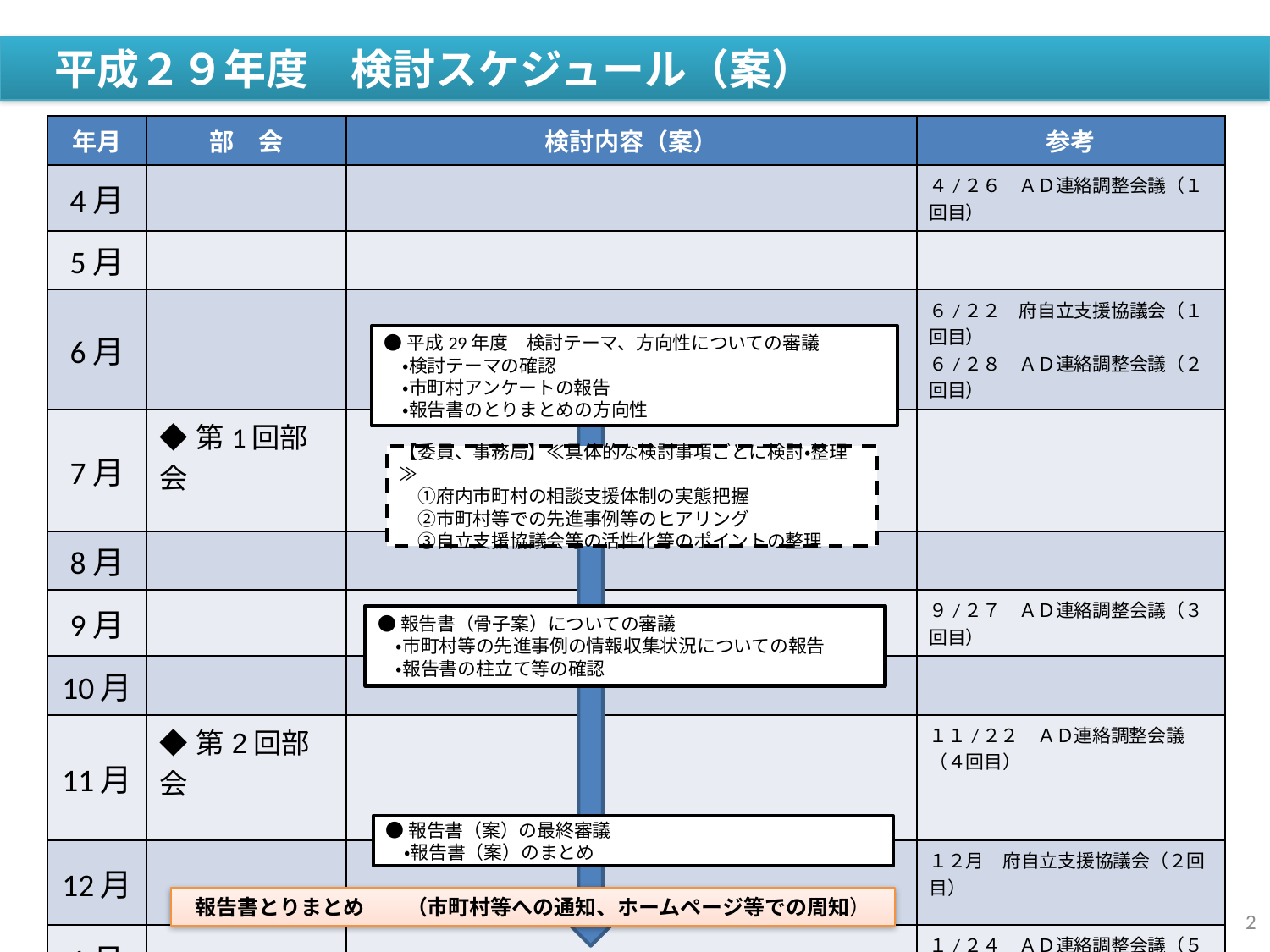

平成２９年度　検討スケジュール（案）
| 年月 | 部　会 | 検討内容（案） | 参考 |
| --- | --- | --- | --- |
| 4月 |  |  | ４/２６　ＡＤ連絡調整会議（１回目） |
| 5月 |  |  |  |
| 6月 |  |  | ６/２２　府自立支援協議会（１回目） ６/２８　ＡＤ連絡調整会議（２回目） |
| 7月 | ◆第1回部会 |  |  |
| 8月 |  |  |  |
| 9月 |  |  | ９/２７　ＡＤ連絡調整会議（３回目） |
| 10月 |  |  |  |
| 11月 | ◆第2回部会 |  | １１/２２　ＡＤ連絡調整会議（４回目） |
| 12月 |  |  | １２月　府自立支援協議会（２回目） |
| 1月 |  |  | １/２４　ＡＤ連絡調整会議（５回目） |
| 2月 | ◆第3回部会 |  |  |
| 3月 |  |  | ３/２８　ＡＤ連絡調整会議（６回目） |

●平成29年度　検討テーマ、方向性についての審議
　・検討テーマの確認
　・市町村アンケートの報告
　・報告書のとりまとめの方向性

【委員、事務局】≪具体的な検討事項ごとに検討・整理≫
　①府内市町村の相談支援体制の実態把握
　②市町村等での先進事例等のヒアリング
　③自立支援協議会等の活性化等のポイントの整理
●報告書（骨子案）についての審議
　・市町村等の先進事例の情報収集状況についての報告
　・報告書の柱立て等の確認
●報告書（案）の最終審議
　・報告書（案）のまとめ
報告書とりまとめ　　（市町村等への通知、ホームページ等での周知）
2